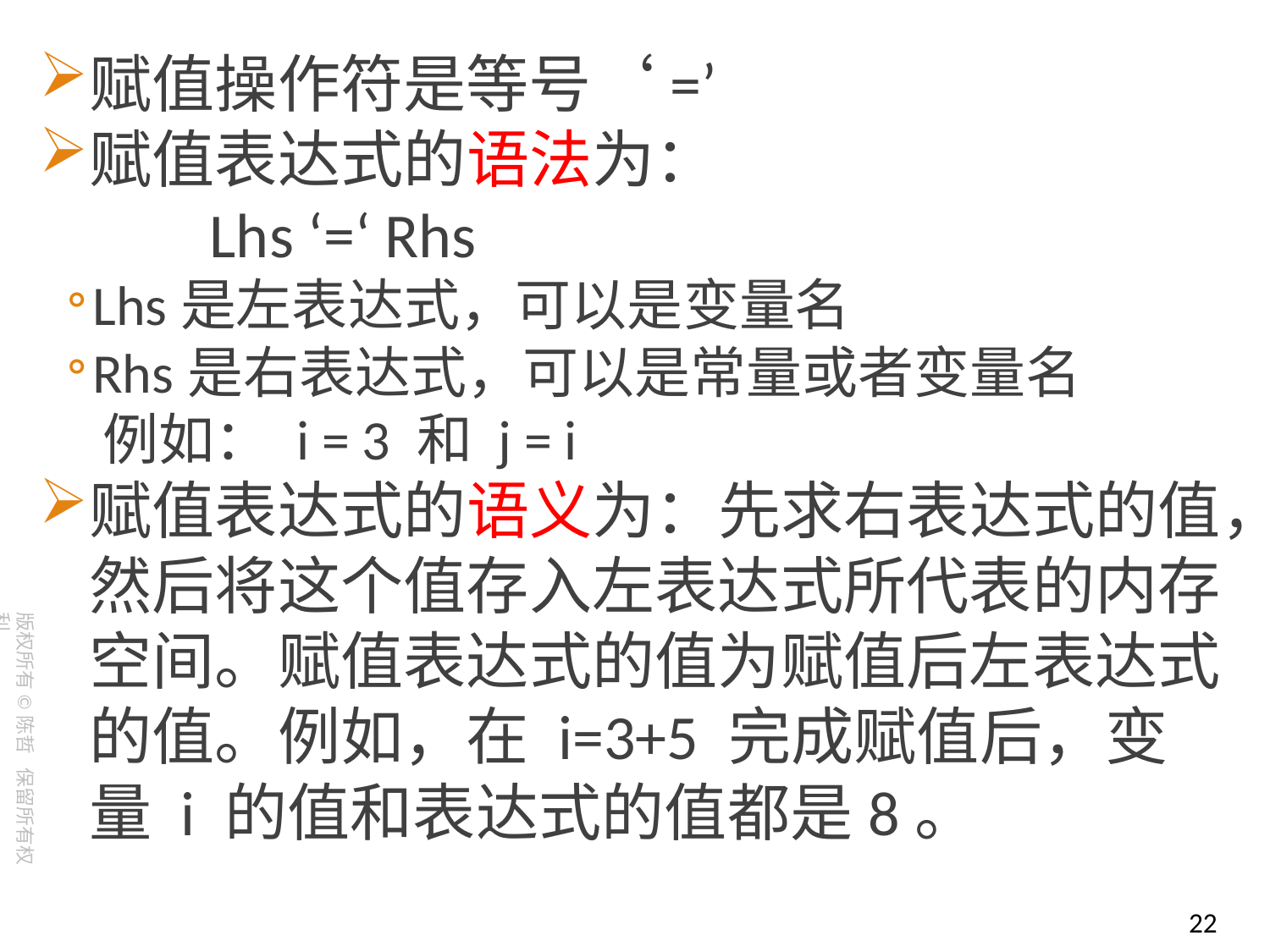

赋值操作符是等号‘=’
赋值表达式的语法为：
            Lhs ‘=‘ Rhs
Lhs是左表达式，可以是变量名
Rhs是右表达式，可以是常量或者变量名
    例如： i = 3 和 j = i
赋值表达式的语义为：先求右表达式的值，然后将这个值存入左表达式所代表的内存空间。赋值表达式的值为赋值后左表达式的值。例如，在 i=3+5 完成赋值后，变量 i 的值和表达式的值都是8。
22